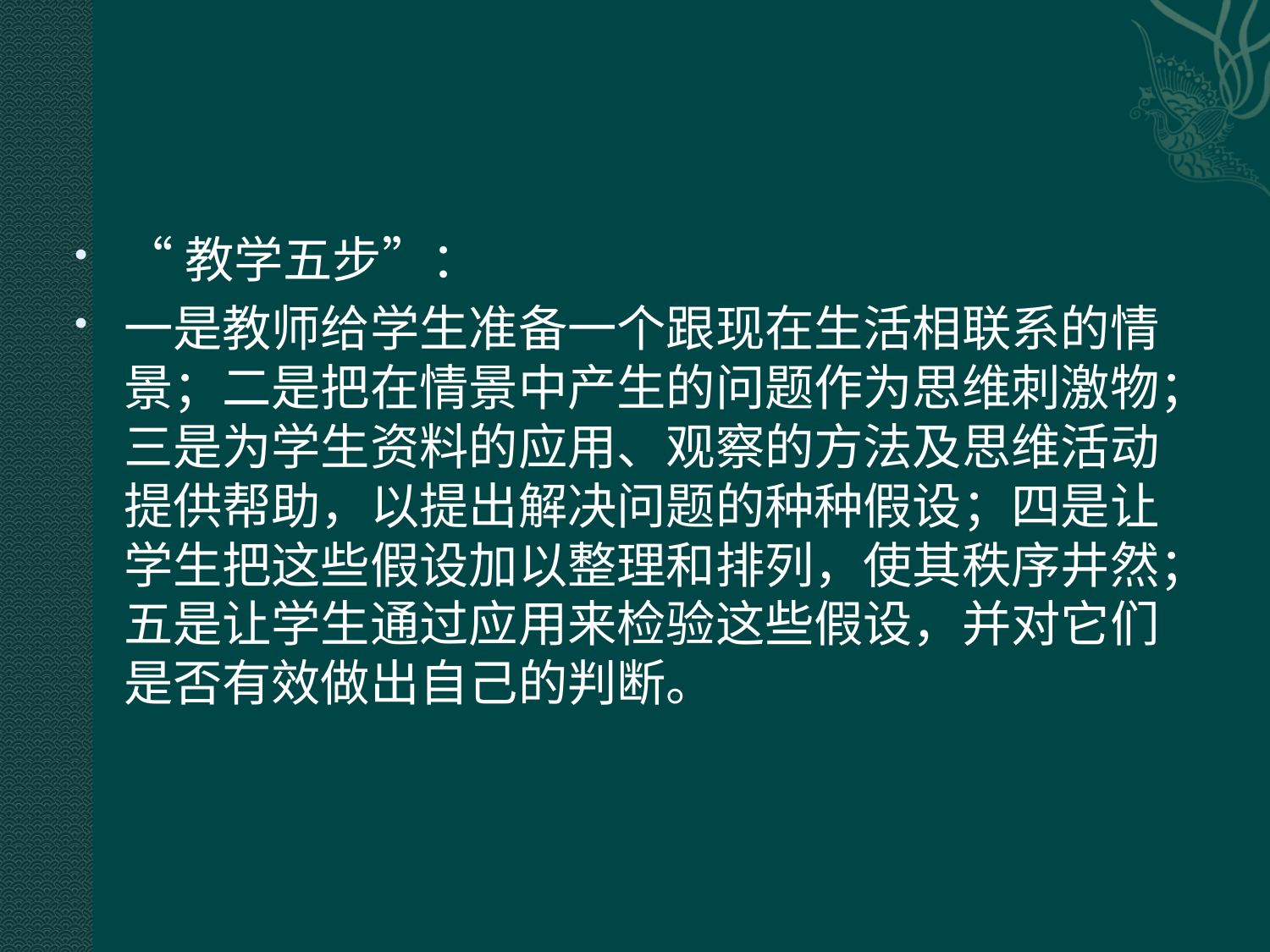

#
“教学五步”：
一是教师给学生准备一个跟现在生活相联系的情景；二是把在情景中产生的问题作为思维刺激物；三是为学生资料的应用、观察的方法及思维活动提供帮助，以提出解决问题的种种假设；四是让学生把这些假设加以整理和排列，使其秩序井然；五是让学生通过应用来检验这些假设，并对它们是否有效做出自己的判断。